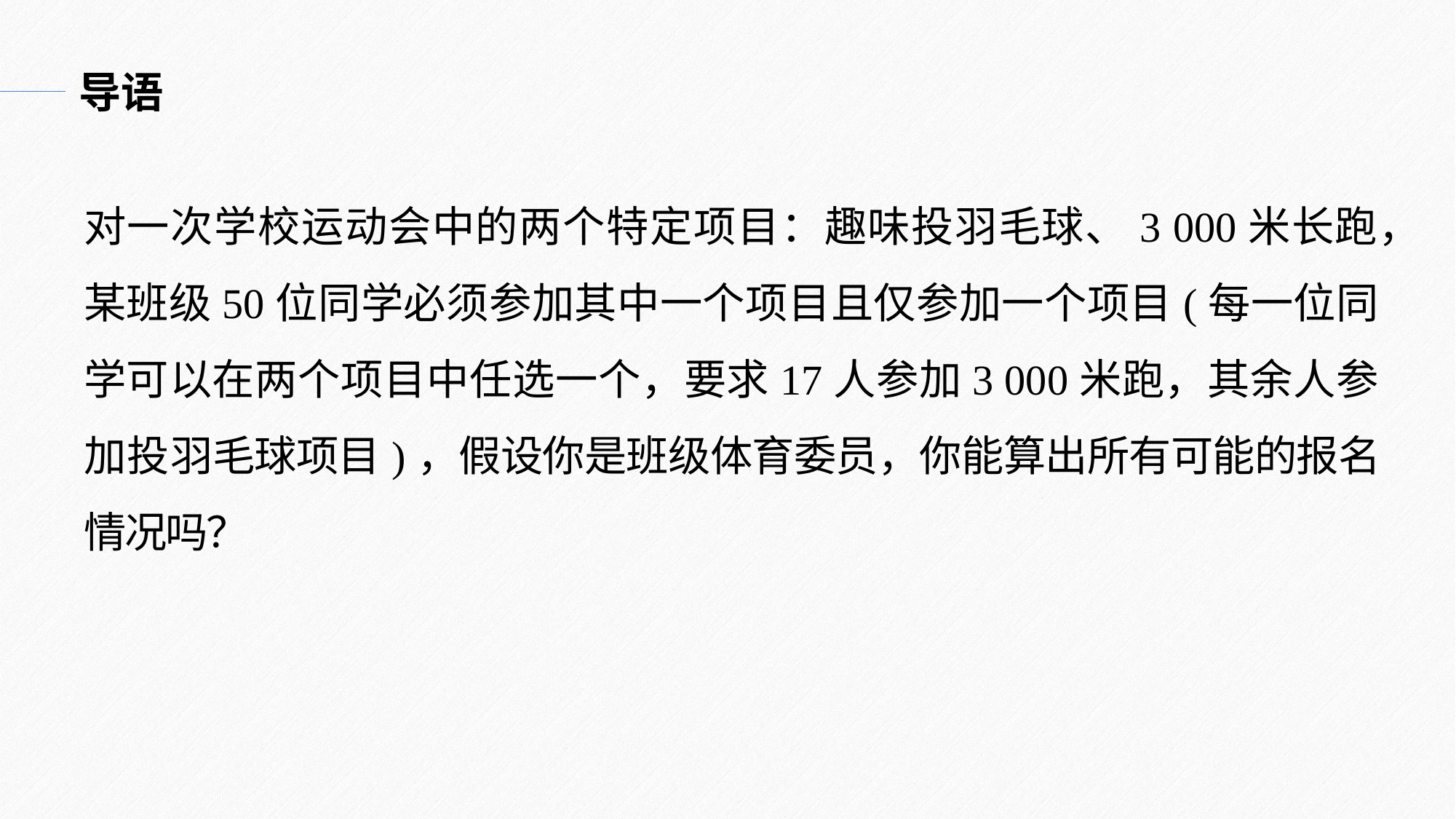

导语
对一次学校运动会中的两个特定项目：趣味投羽毛球、3 000米长跑，某班级50位同学必须参加其中一个项目且仅参加一个项目(每一位同学可以在两个项目中任选一个，要求17人参加3 000米跑，其余人参加投羽毛球项目)，假设你是班级体育委员，你能算出所有可能的报名情况吗？